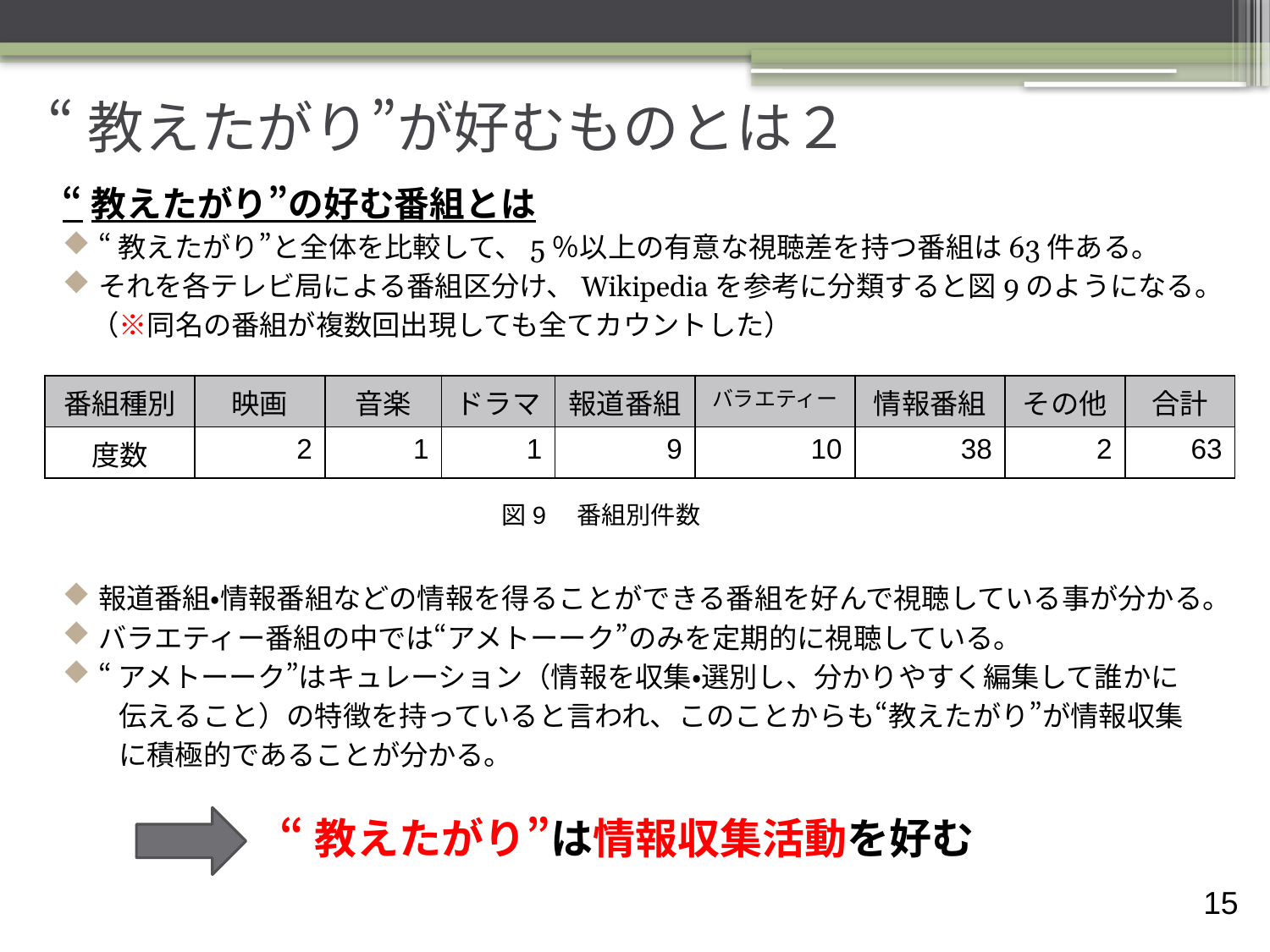

# “教えたがり”が好むものとは２
“教えたがり”の好む番組とは
“教えたがり”と全体を比較して、5％以上の有意な視聴差を持つ番組は63件ある。
それを各テレビ局による番組区分け、Wikipediaを参考に分類すると図9のようになる。
　（※同名の番組が複数回出現しても全てカウントした）

報道番組・情報番組などの情報を得ることができる番組を好んで視聴している事が分かる。
バラエティー番組の中では“アメトーーク”のみを定期的に視聴している。
“アメトーーク”はキュレーション（情報を収集・選別し、分かりやすく編集して誰かに
　　伝えること）の特徴を持っていると言われ、このことからも“教えたがり”が情報収集
　　に積極的であることが分かる。

| 番組種別 | 映画 | 音楽 | ドラマ | 報道番組 | バラエティー | 情報番組 | その他 | 合計 |
| --- | --- | --- | --- | --- | --- | --- | --- | --- |
| 度数 | 2 | 1 | 1 | 9 | 10 | 38 | 2 | 63 |
図9　番組別件数
“教えたがり”は情報収集活動を好む

15